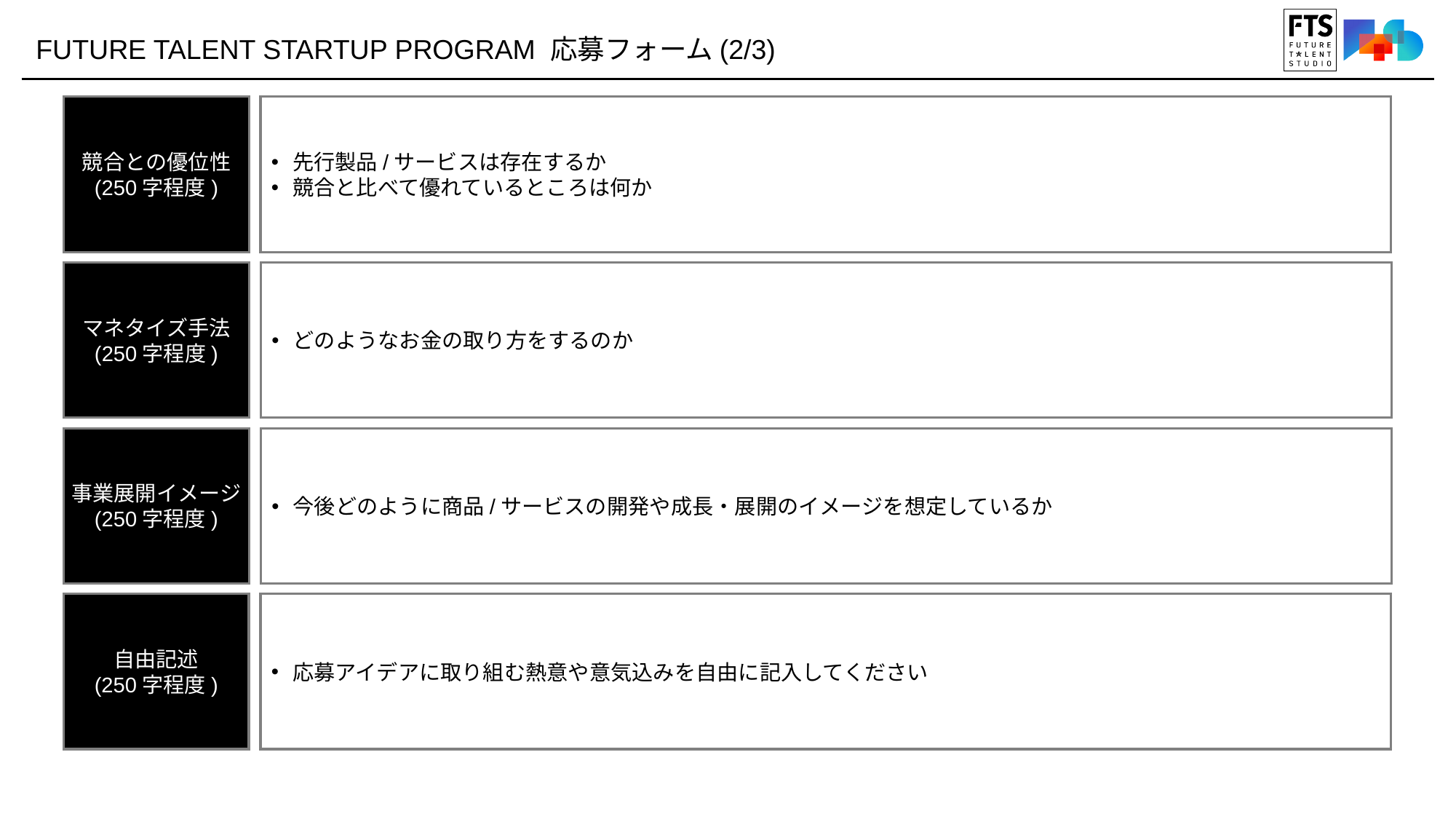

FUTURE TALENT STARTUP PROGRAM 応募フォーム(2/3)
競合との優位性
(250字程度)
先行製品/サービスは存在するか
競合と比べて優れているところは何か
マネタイズ手法
(250字程度)
どのようなお金の取り方をするのか
事業展開イメージ
(250字程度)
今後どのように商品/サービスの開発や成長・展開のイメージを想定しているか
自由記述
(250字程度)
応募アイデアに取り組む熱意や意気込みを自由に記入してください